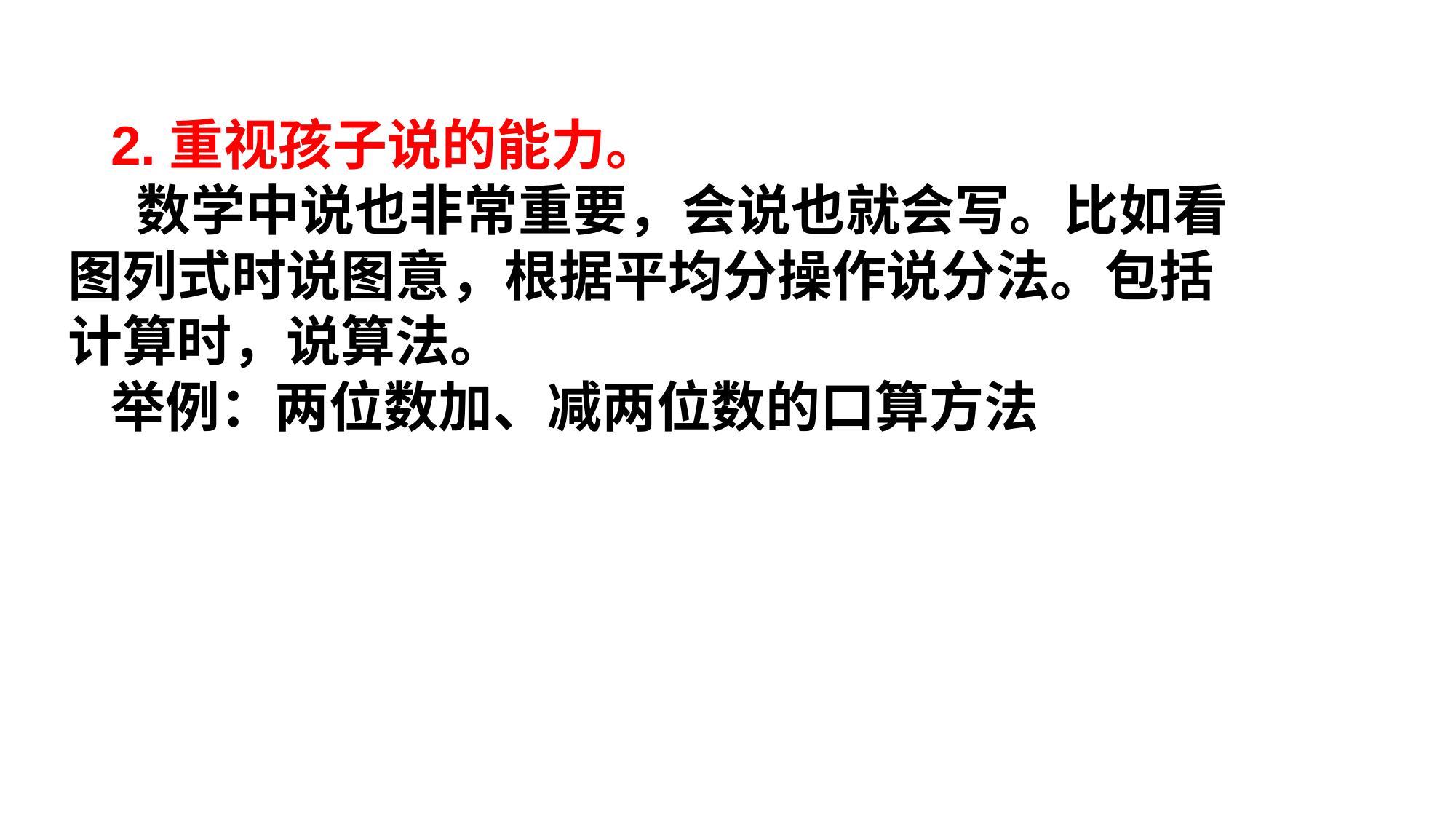

2.重视孩子说的能力。
 数学中说也非常重要，会说也就会写。比如看图列式时说图意，根据平均分操作说分法。包括计算时，说算法。
举例：两位数加、减两位数的口算方法